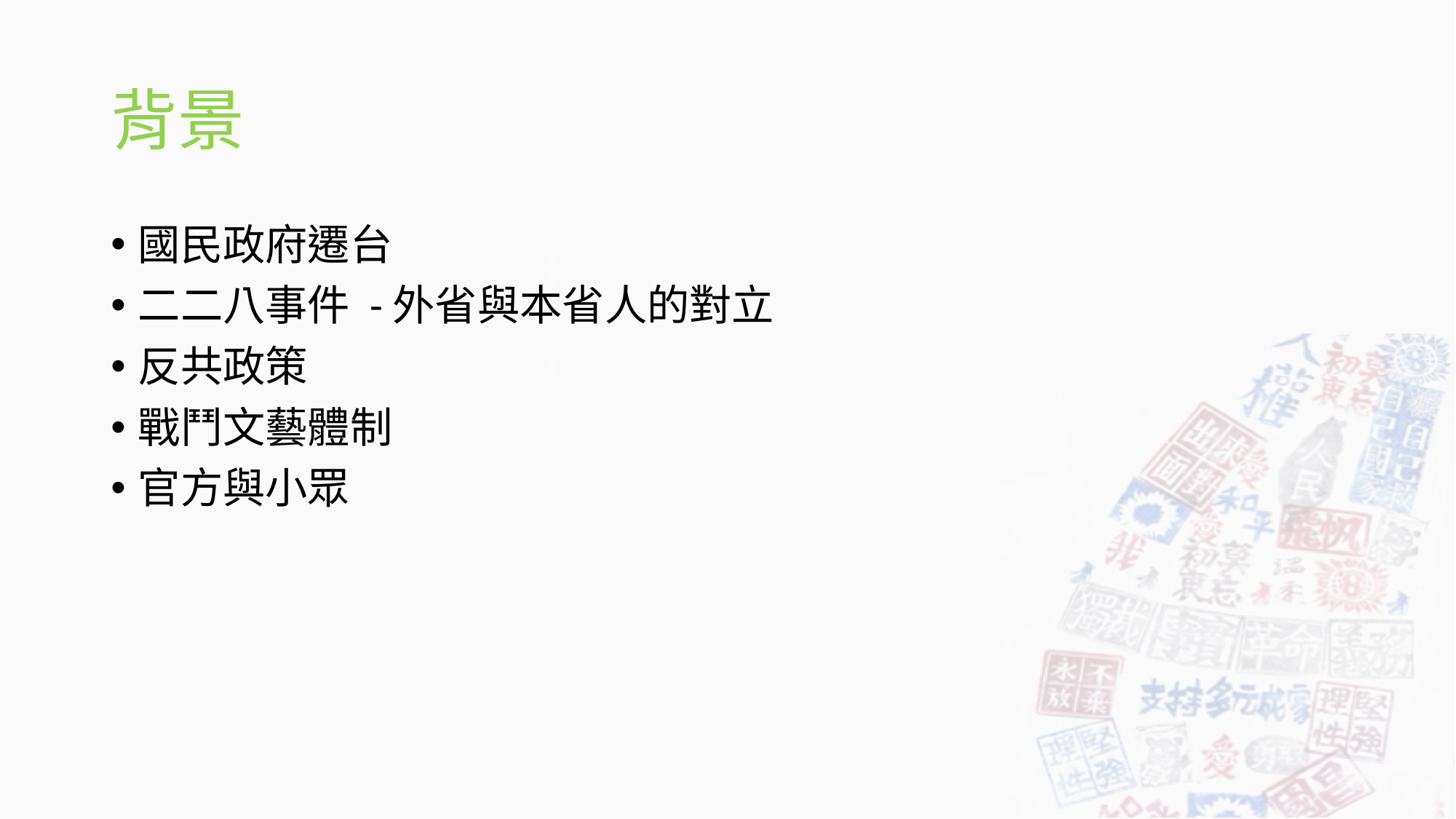

# 背景
國民政府遷台
二二八事件 -外省與本省人的對立
反共政策
戰鬥文藝體制
官方與小眾